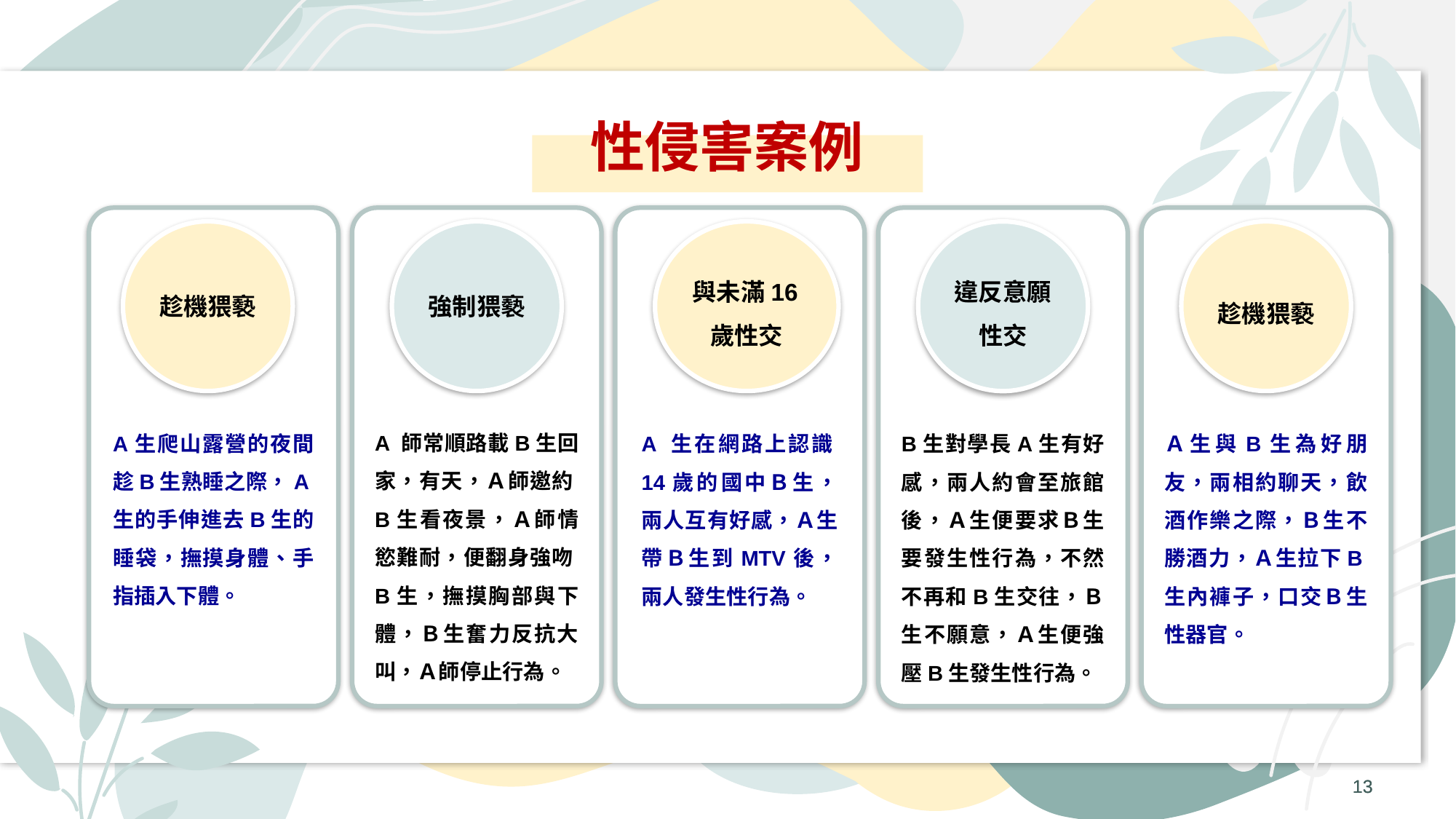

# 性侵害案例

趁機猥褻
趁機猥褻
強制猥褻
與未滿16歲性交
違反意願性交
A 師常順路載B生回家，有天，Ａ師邀約B生看夜景，Ａ師情慾難耐，便翻身強吻B生，撫摸胸部與下體，Ｂ生奮力反抗大叫，Ａ師停止行為。
A生爬山露營的夜間趁B生熟睡之際，A生的手伸進去B生的睡袋，撫摸身體、手指插入下體。
A 生在網路上認識14歲的國中Ｂ生，兩人互有好感，Ａ生帶Ｂ生到MTV後，兩人發生性行為。
B生對學長A生有好感，兩人約會至旅館後，Ａ生便要求Ｂ生要發生性行為，不然不再和B生交往，Ｂ生不願意，Ａ生便強壓B生發生性行為。
Ａ生與B生為好朋友，兩相約聊天，飲酒作樂之際，Ｂ生不勝酒力，Ａ生拉下B生內褲子，口交Ｂ生性器官。